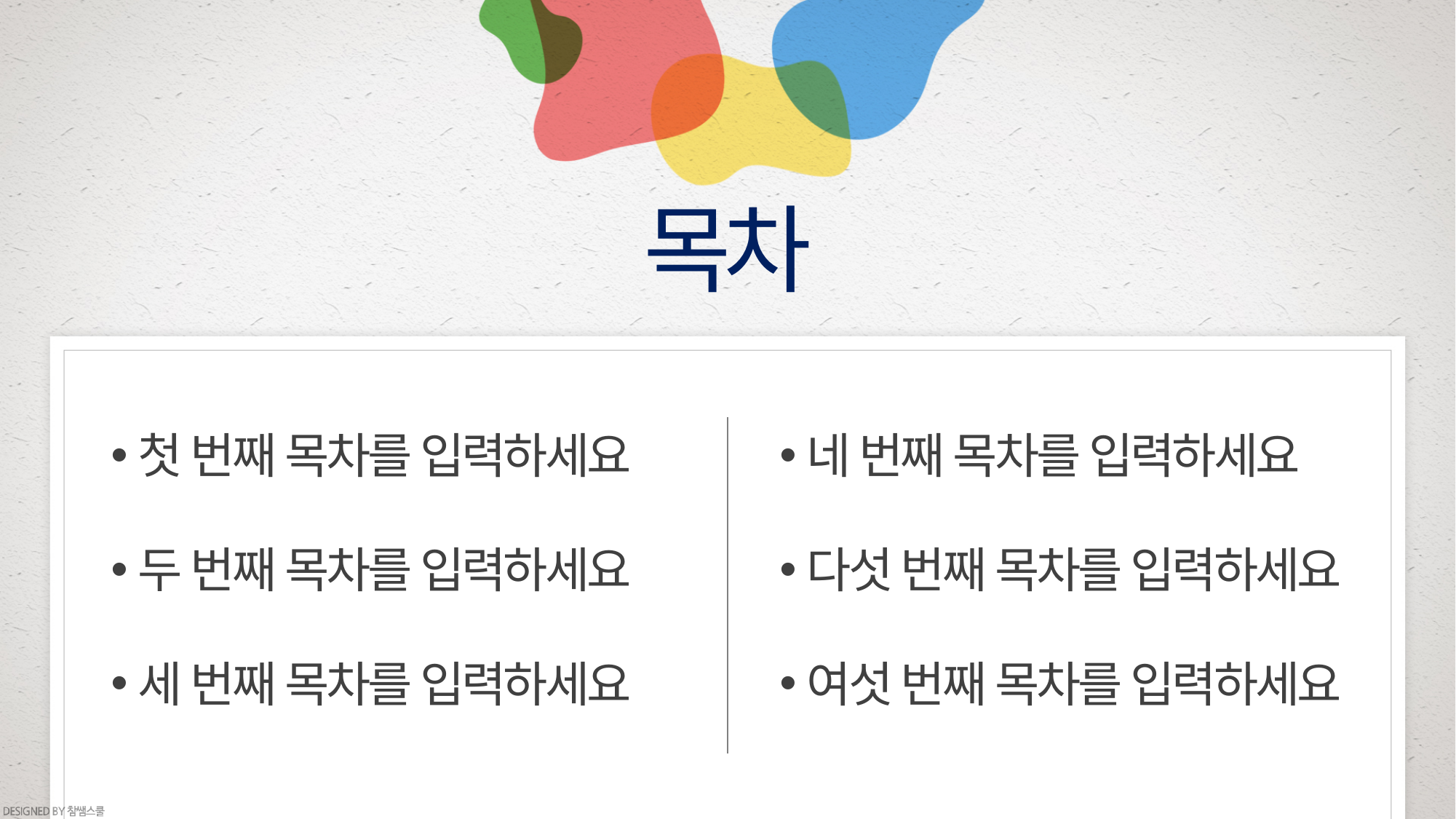

# 목차
네 번째 목차를 입력하세요
다섯 번째 목차를 입력하세요
여섯 번째 목차를 입력하세요
첫 번째 목차를 입력하세요
두 번째 목차를 입력하세요
세 번째 목차를 입력하세요